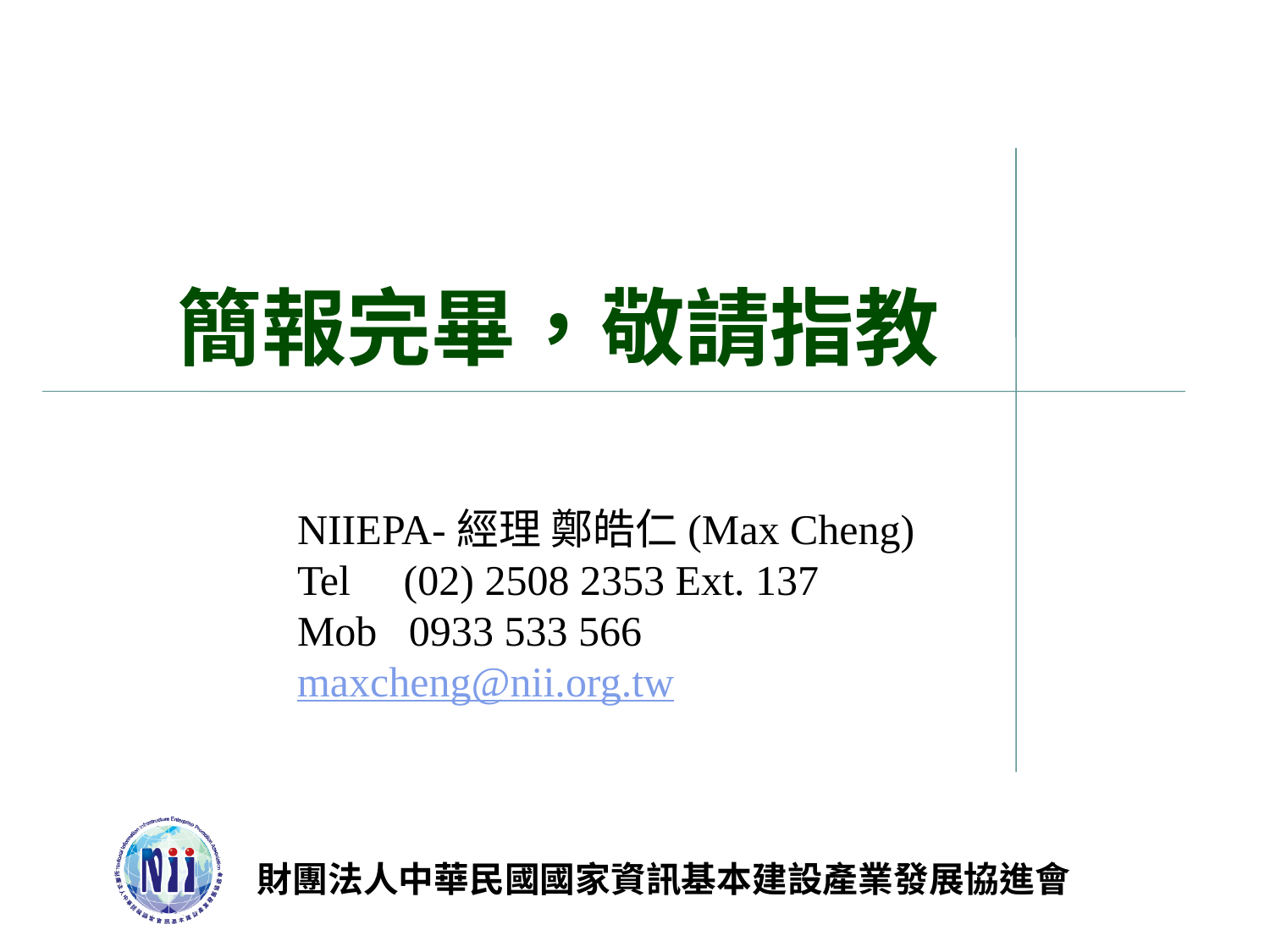

# 簡報完畢，敬請指教
NIIEPA-經理 鄭皓仁(Max Cheng)
Tel     (02) 2508 2353 Ext. 137
Mob   0933 533 566
maxcheng@nii.org.tw